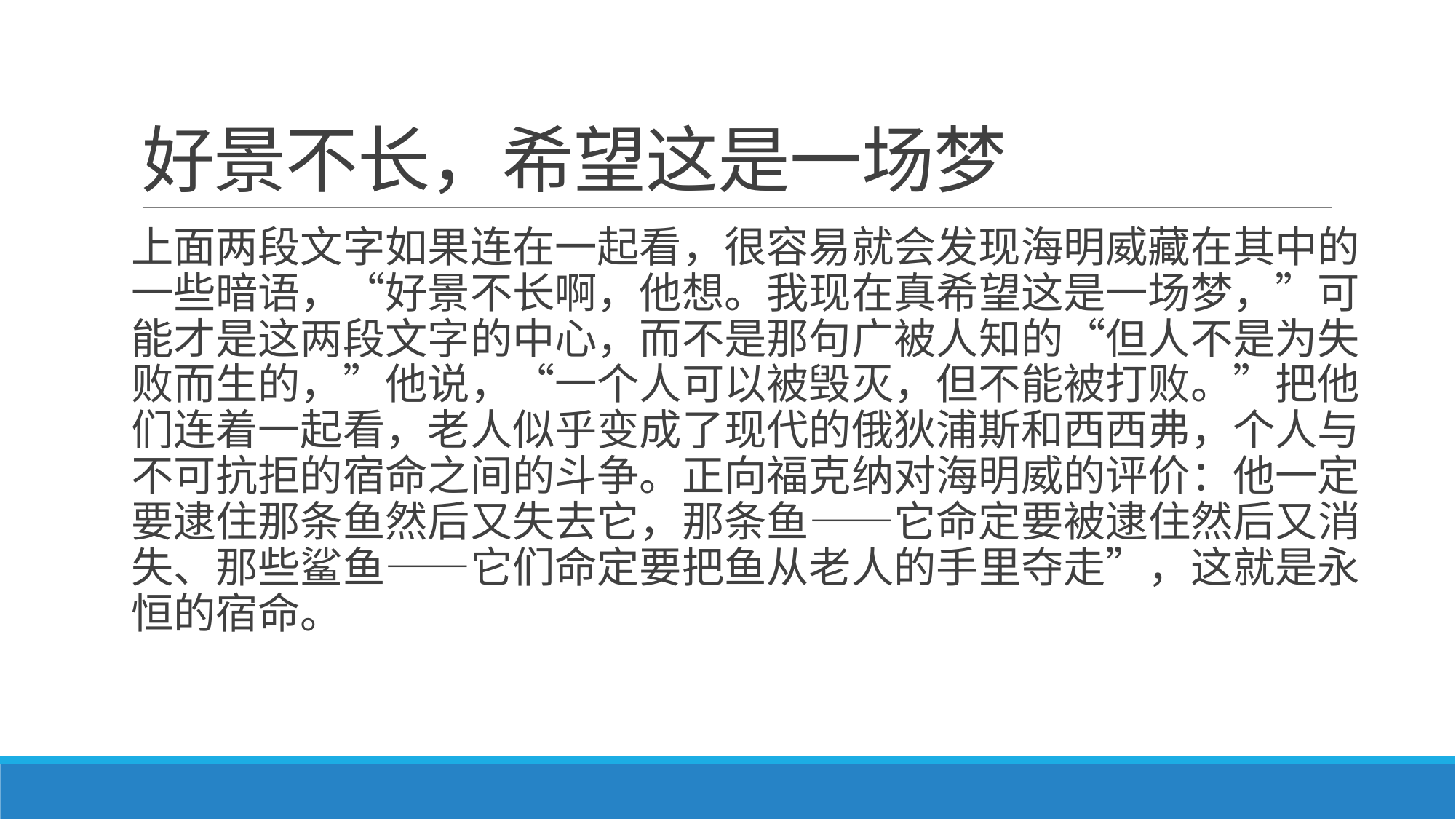

# 好景不长，希望这是一场梦
上面两段文字如果连在一起看，很容易就会发现海明威藏在其中的一些暗语，“好景不长啊，他想。我现在真希望这是一场梦，”可能才是这两段文字的中心，而不是那句广被人知的“但人不是为失败而生的，”他说，“一个人可以被毁灭，但不能被打败。”把他们连着一起看，老人似乎变成了现代的俄狄浦斯和西西弗，个人与不可抗拒的宿命之间的斗争。正向福克纳对海明威的评价：他一定要逮住那条鱼然后又失去它，那条鱼——它命定要被逮住然后又消失、那些鲨鱼——它们命定要把鱼从老人的手里夺走”，这就是永恒的宿命。